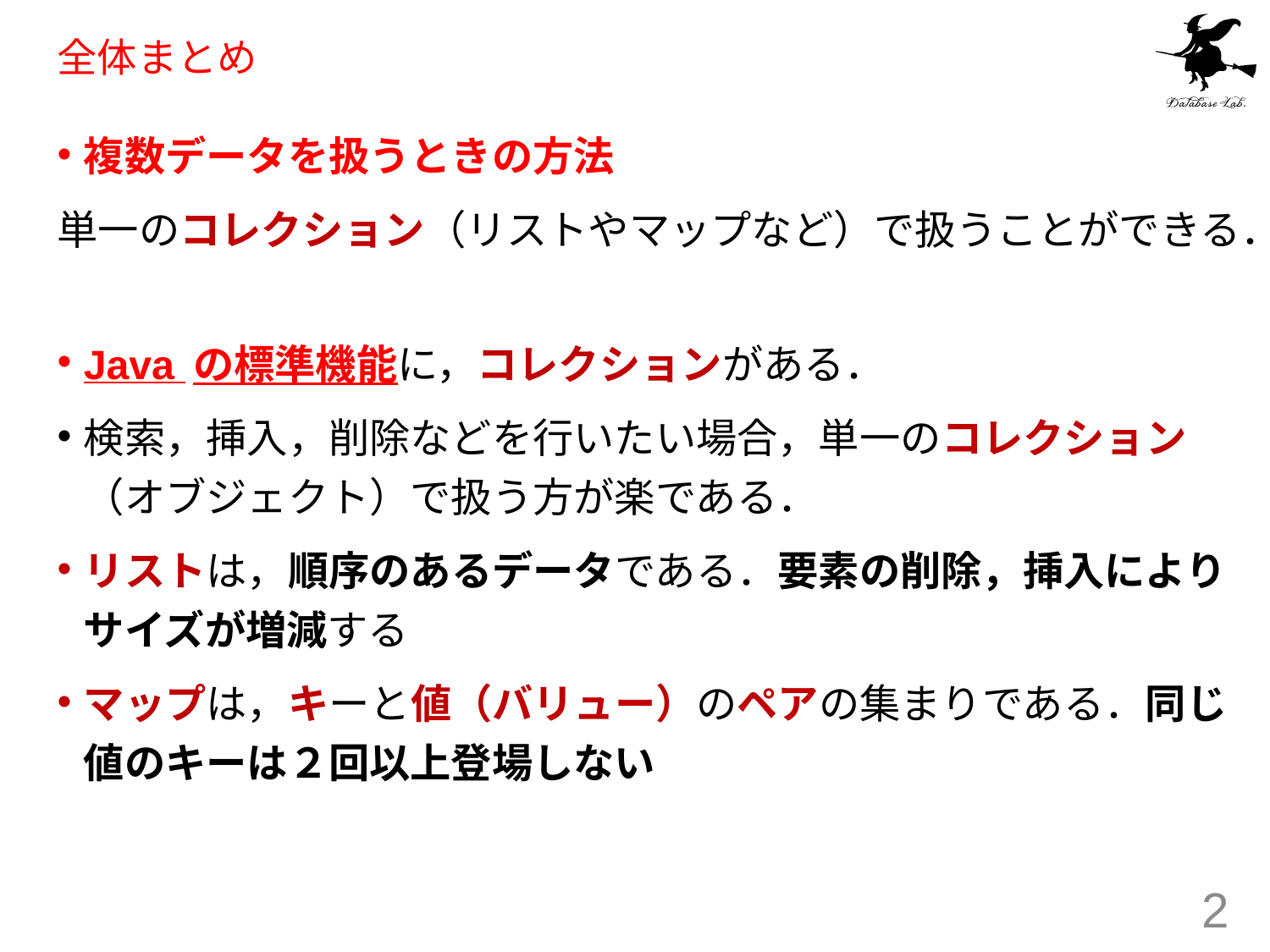

# 全体まとめ
複数データを扱うときの方法
単一のコレクション（リストやマップなど）で扱うことができる．

Java の標準機能に，コレクションがある．
検索，挿入，削除などを行いたい場合，単一のコレクション（オブジェクト）で扱う方が楽である．
リストは，順序のあるデータである．要素の削除，挿入によりサイズが増減する
マップは，キーと値（バリュー）のペアの集まりである．同じ値のキーは２回以上登場しない

2